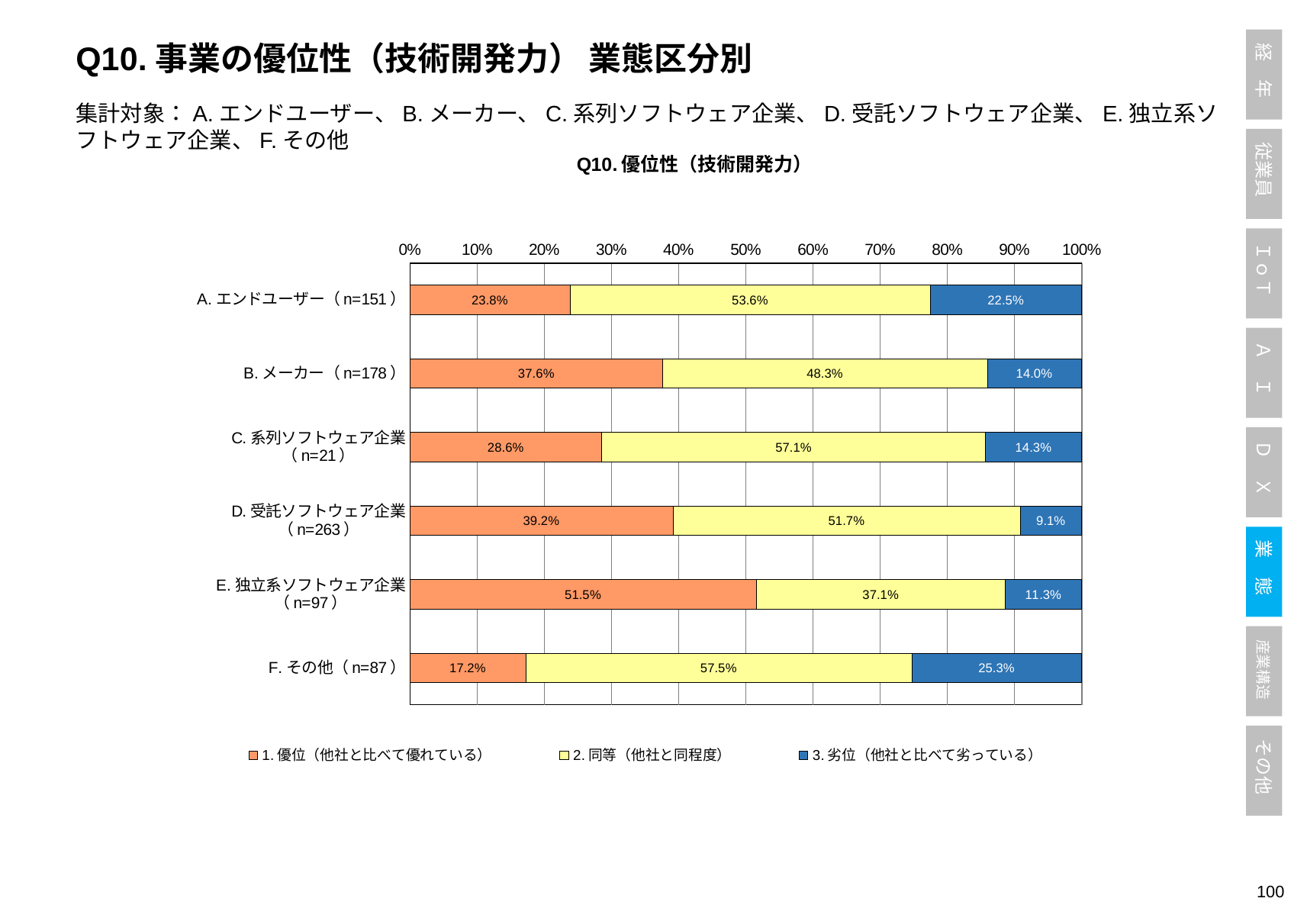

Q10.事業の優位性（技術開発力） 業態区分別
集計対象：A.エンドユーザー、B.メーカー、C.系列ソフトウェア企業、D.受託ソフトウェア企業、E.独立系ソフトウェア企業、F.その他

### Chart: Q10.優位性（技術開発力）

| Category | 1.優位（他社と比べて優れている） | 2.同等（他社と同程度） | 3.劣位（他社と比べて劣っている） |
|---|---|---|---|
| A.エンドユーザー（n=151） | 0.23841059602649006 | 0.5364238410596026 | 0.2251655629139073 |
| B.メーカー（n=178） | 0.37640449438202245 | 0.48314606741573035 | 0.1404494382022472 |
| C.系列ソフトウェア企業（n=21） | 0.2857142857142857 | 0.5714285714285714 | 0.14285714285714285 |
| D.受託ソフトウェア企業（n=263） | 0.3916349809885932 | 0.5171102661596958 | 0.09125475285171103 |
| E.独立系ソフトウェア企業（n=97） | 0.5154639175257731 | 0.3711340206185567 | 0.1134020618556701 |
| F.その他（n=87） | 0.1724137931034483 | 0.5747126436781609 | 0.25287356321839083 |
100